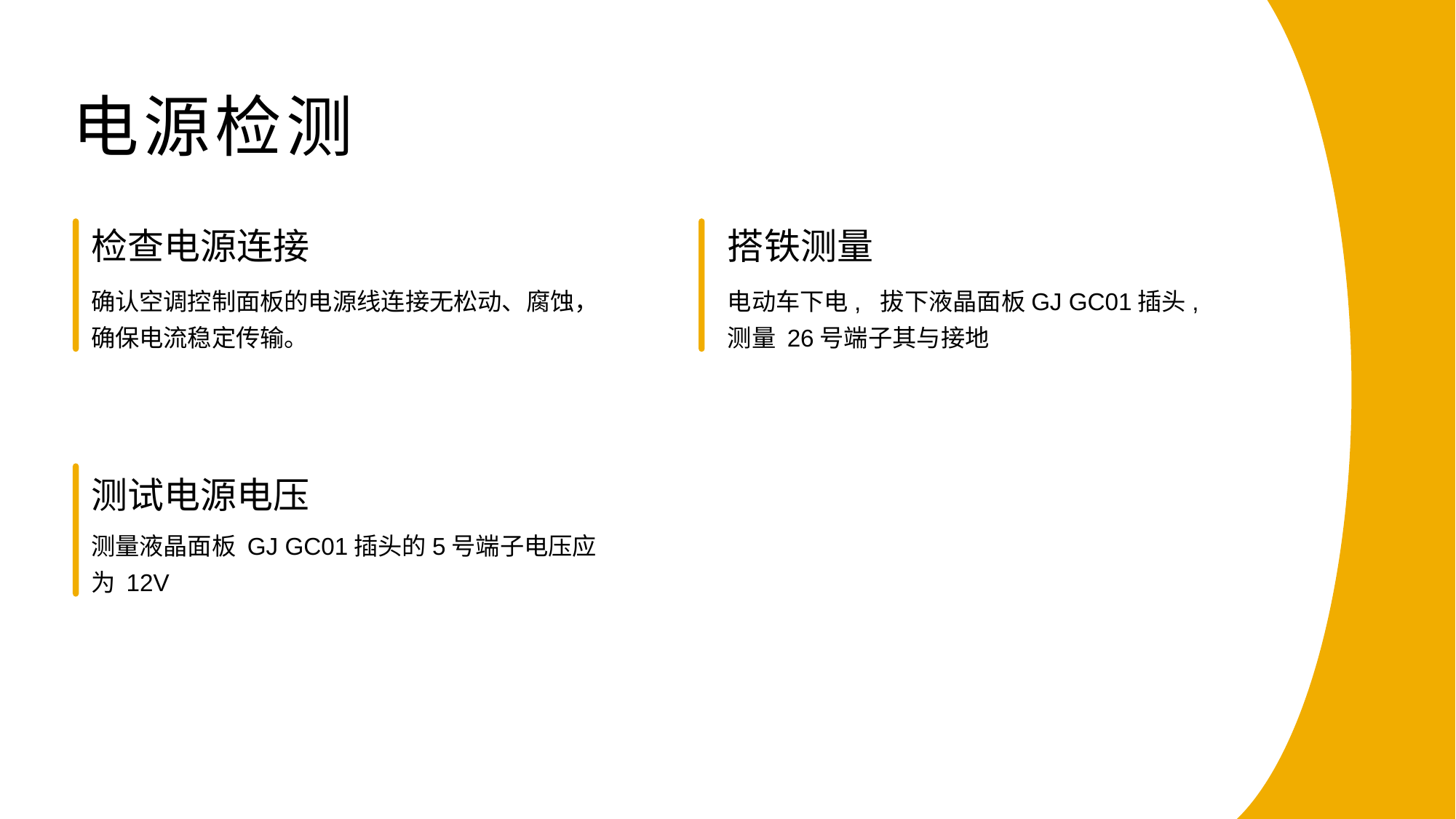

# 电源检测

检查电源连接

搭铁测量
确认空调控制面板的电源线连接无松动、腐蚀，确保电流稳定传输。
电动车下电,  拔下液晶面板GJ GC01插头,  测量 26号端子其与接地

测试电源电压
测量液晶面板 GJ GC01插头的5号端子电压应为 12V